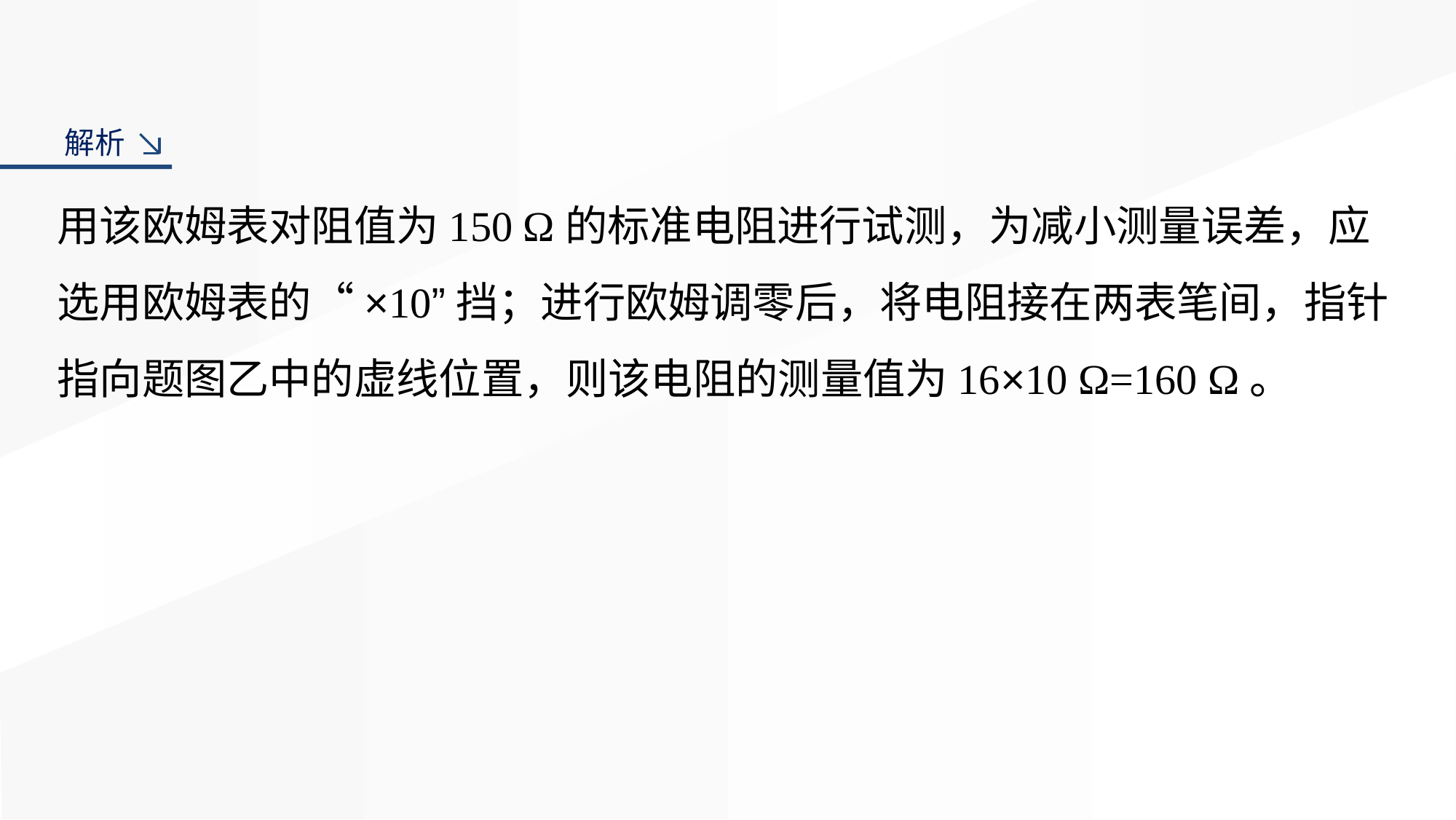

解析

用该欧姆表对阻值为150 Ω的标准电阻进行试测，为减小测量误差，应选用欧姆表的“×10”挡；进行欧姆调零后，将电阻接在两表笔间，指针指向题图乙中的虚线位置，则该电阻的测量值为16×10 Ω=160 Ω。